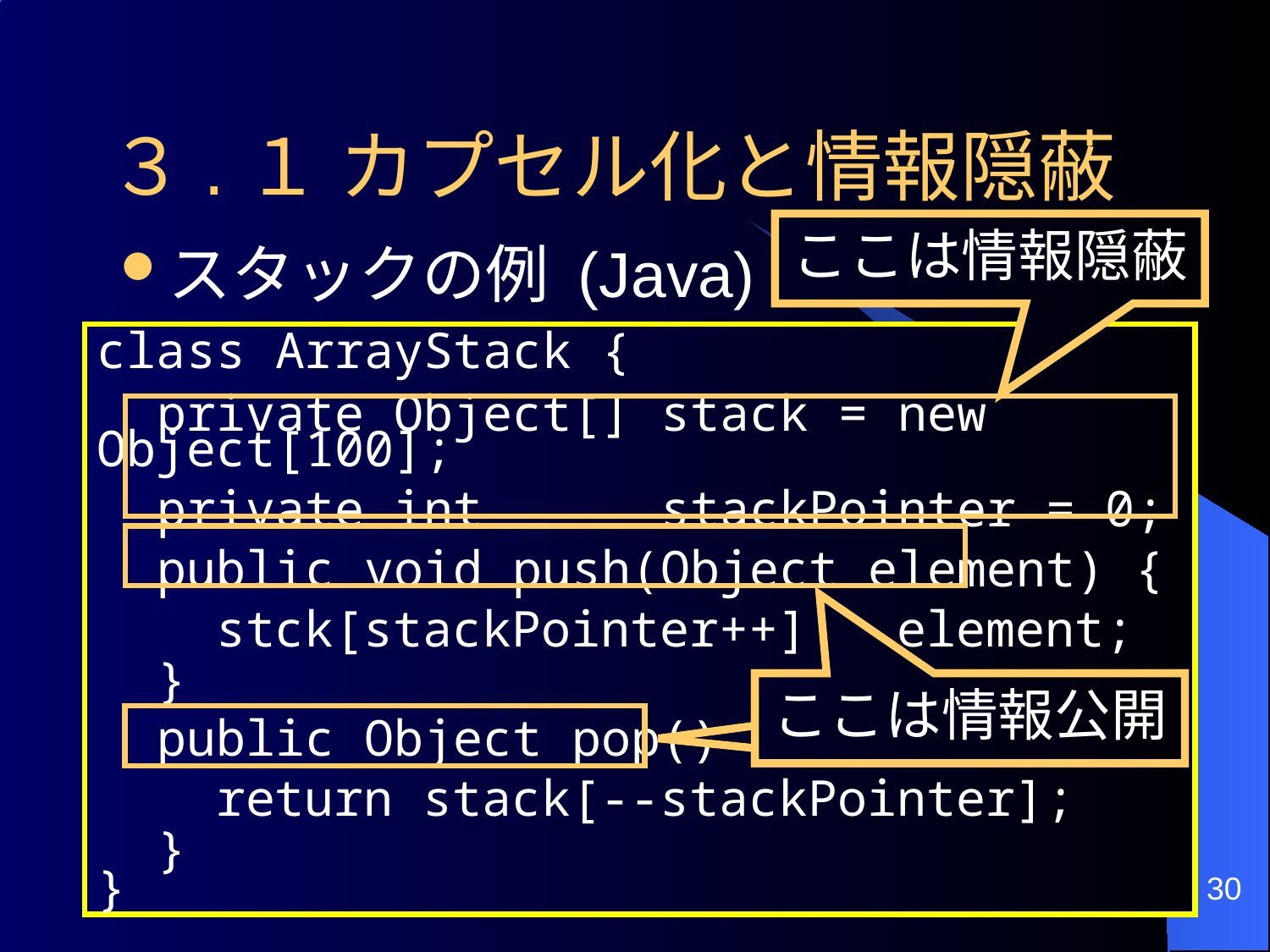

# ３.１ カプセル化と情報隠蔽
ここは情報隠蔽
スタックの例 (Java)
class ArrayStack {
  private Object[] stack = new Object[100];
  private int      stackPointer = 0;
  public void push(Object element) {
    stck[stackPointer++] = element;
  }
  public Object pop() {
    return stack[--stackPointer];
  }
}

ここは情報公開
ここは情報公開

30